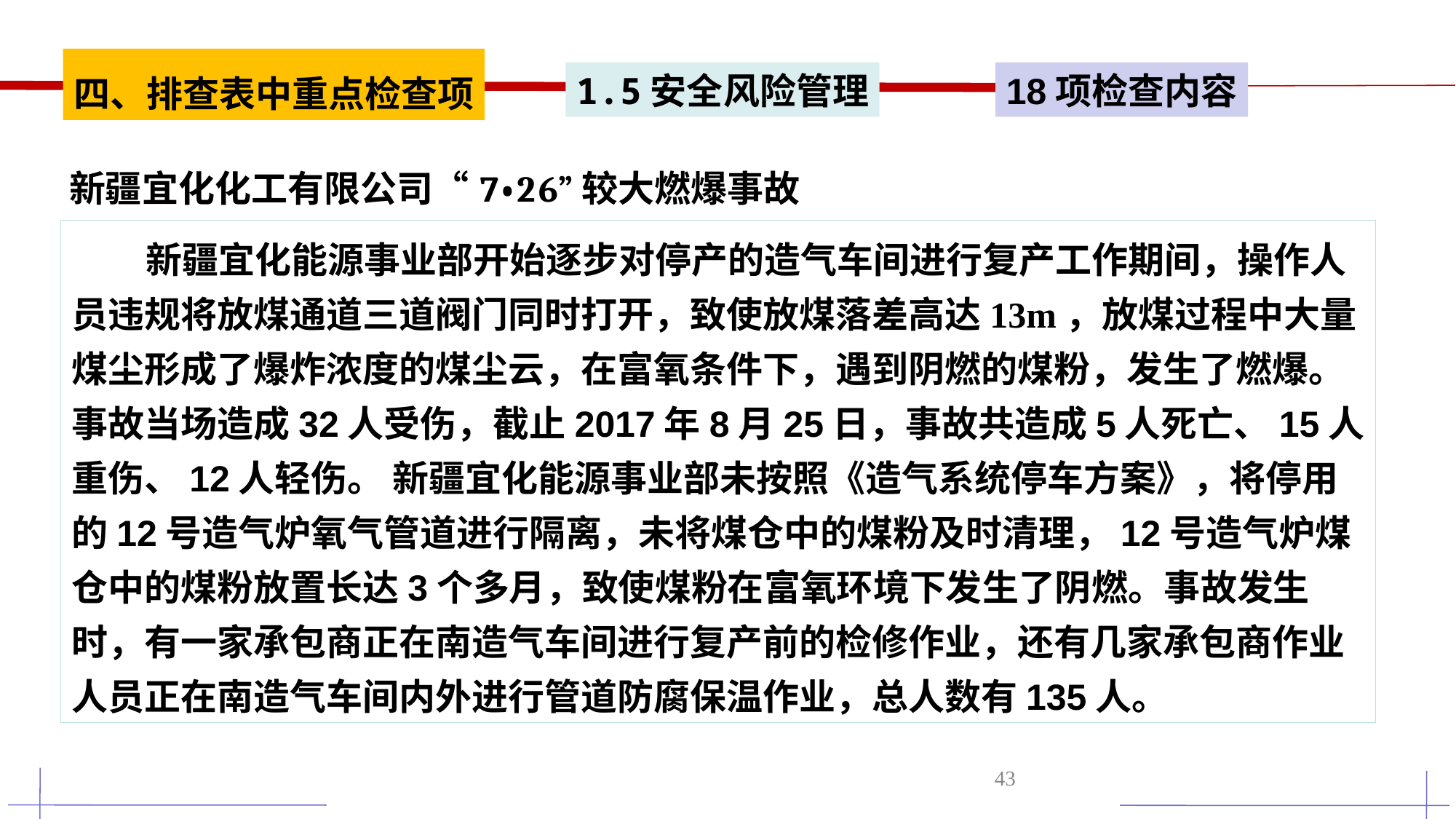

四、排查表中重点检查项
1.5安全风险管理
18项检查内容
新疆宜化化工有限公司“7•26”较大燃爆事故
        新疆宜化能源事业部开始逐步对停产的造气车间进行复产工作期间，操作人员违规将放煤通道三道阀门同时打开，致使放煤落差高达13m，放煤过程中大量煤尘形成了爆炸浓度的煤尘云，在富氧条件下，遇到阴燃的煤粉，发生了燃爆。事故当场造成32人受伤，截止2017年8月25日，事故共造成5人死亡、15人重伤、12人轻伤。 新疆宜化能源事业部未按照《造气系统停车方案》，将停用的12号造气炉氧气管道进行隔离，未将煤仓中的煤粉及时清理，12号造气炉煤仓中的煤粉放置长达3个多月，致使煤粉在富氧环境下发生了阴燃。事故发生时，有一家承包商正在南造气车间进行复产前的检修作业，还有几家承包商作业人员正在南造气车间内外进行管道防腐保温作业，总人数有135人。
43